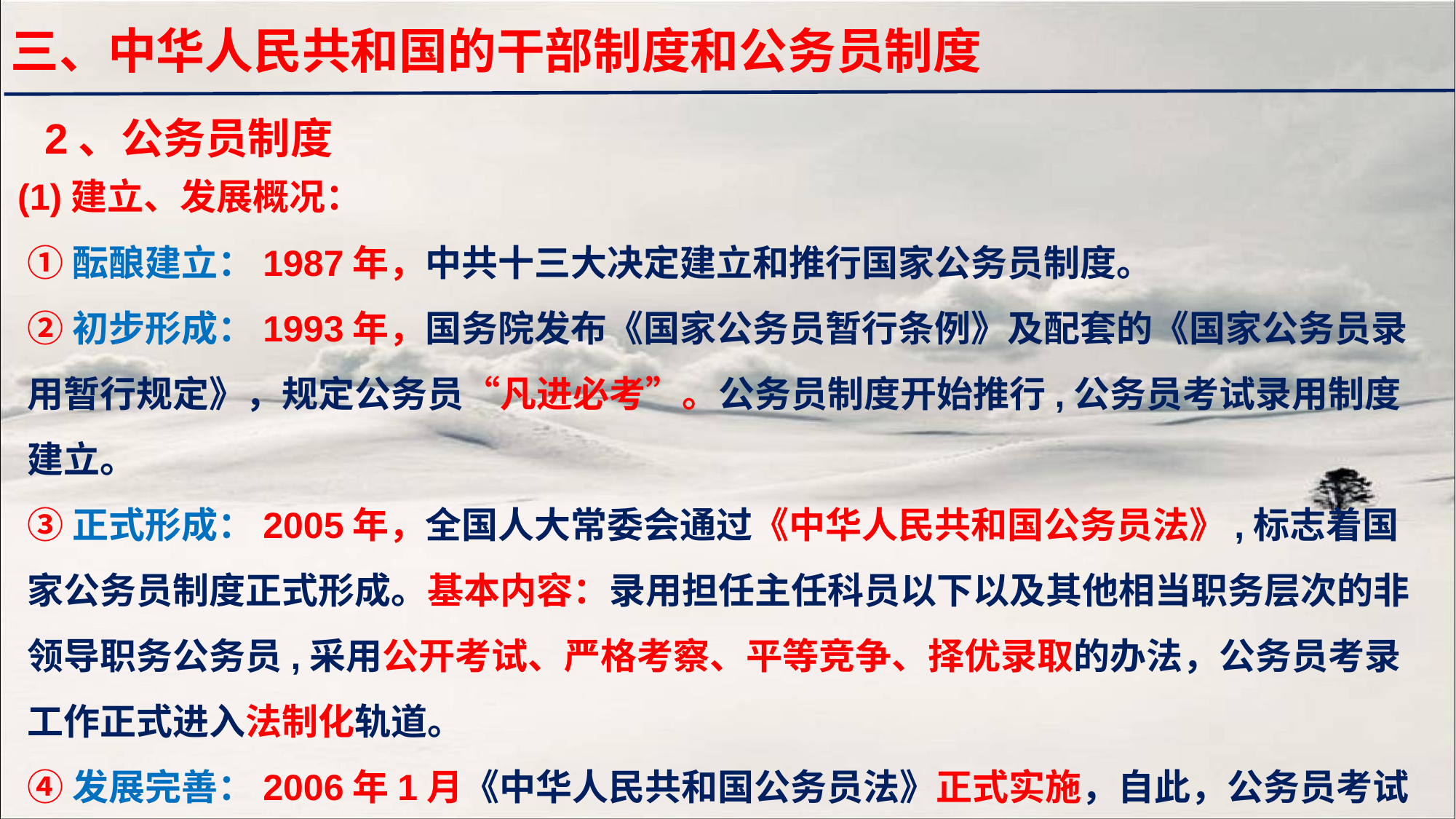

三、中华人民共和国的干部制度和公务员制度
2、公务员制度
(1)建立、发展概况：
①酝酿建立：1987年，中共十三大决定建立和推行国家公务员制度。
②初步形成：1993年，国务院发布《国家公务员暂行条例》及配套的《国家公务员录用暂行规定》，规定公务员“凡进必考”。公务员制度开始推行,公务员考试录用制度建立。
③正式形成：2005年，全国人大常委会通过《中华人民共和国公务员法》,标志着国家公务员制度正式形成。基本内容：录用担任主任科员以下以及其他相当职务层次的非领导职务公务员,采用公开考试、严格考察、平等竞争、择优录取的办法，公务员考录工作正式进入法制化轨道。
④发展完善：2006年1月《中华人民共和国公务员法》正式实施，自此，公务员考试录用制度得到了全方位的推进和改善，考试录用的规模和范围在不断扩大。